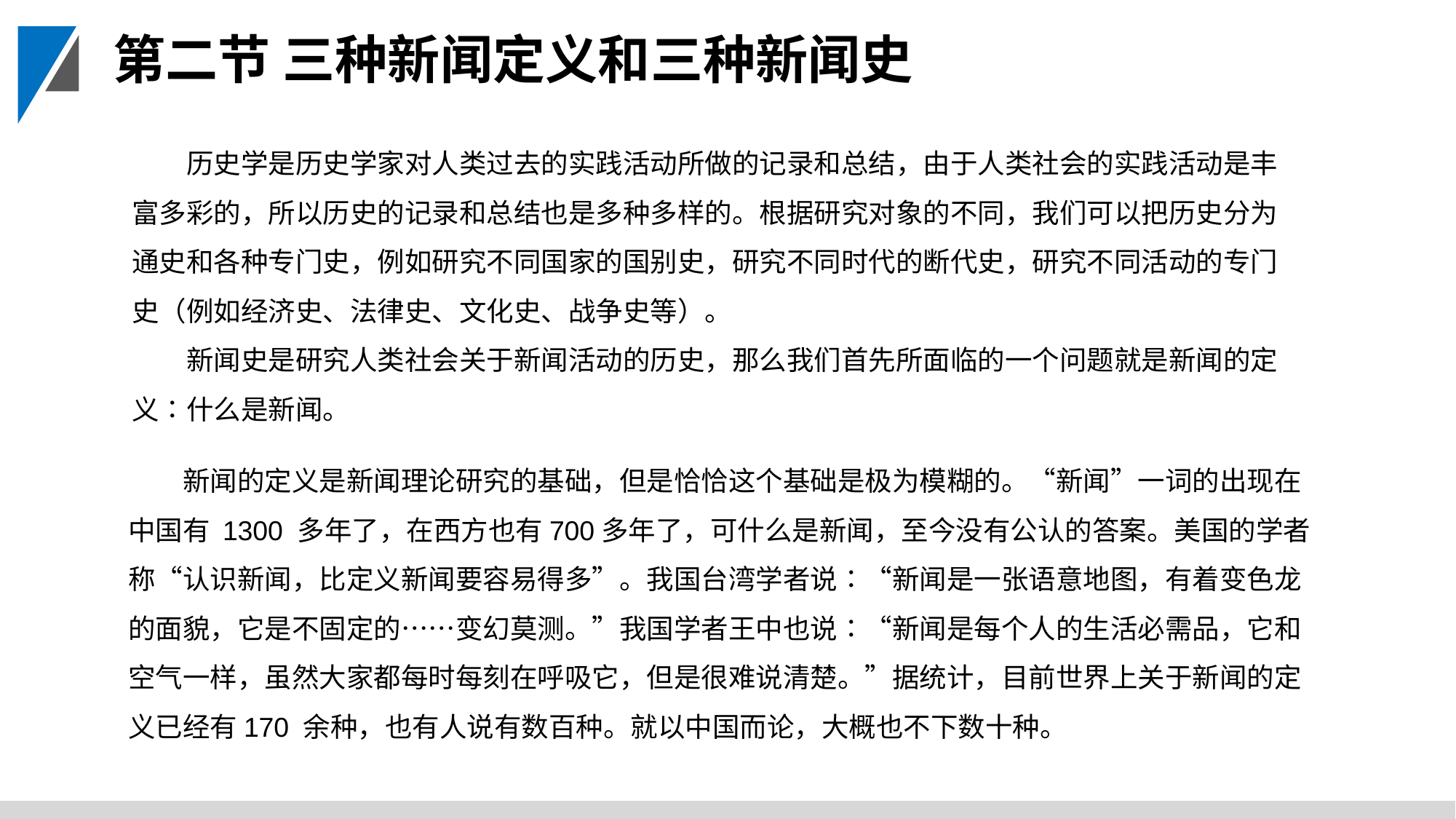

第二节 三种新闻定义和三种新闻史
历史学是历史学家对人类过去的实践活动所做的记录和总结，由于人类社会的实践活动是丰富多彩的，所以历史的记录和总结也是多种多样的。根据研究对象的不同，我们可以把历史分为通史和各种专门史，例如研究不同国家的国别史，研究不同时代的断代史，研究不同活动的专门史（例如经济史、法律史、文化史、战争史等）。
新闻史是研究人类社会关于新闻活动的历史，那么我们首先所面临的一个问题就是新闻的定义∶什么是新闻。
新闻的定义是新闻理论研究的基础，但是恰恰这个基础是极为模糊的。“新闻”一词的出现在中国有 1300 多年了，在西方也有700多年了，可什么是新闻，至今没有公认的答案。美国的学者称“认识新闻，比定义新闻要容易得多”。我国台湾学者说∶“新闻是一张语意地图，有着变色龙的面貌，它是不固定的……变幻莫测。”我国学者王中也说∶“新闻是每个人的生活必需品，它和空气一样，虽然大家都每时每刻在呼吸它，但是很难说清楚。”据统计，目前世界上关于新闻的定义已经有170 余种，也有人说有数百种。就以中国而论，大概也不下数十种。